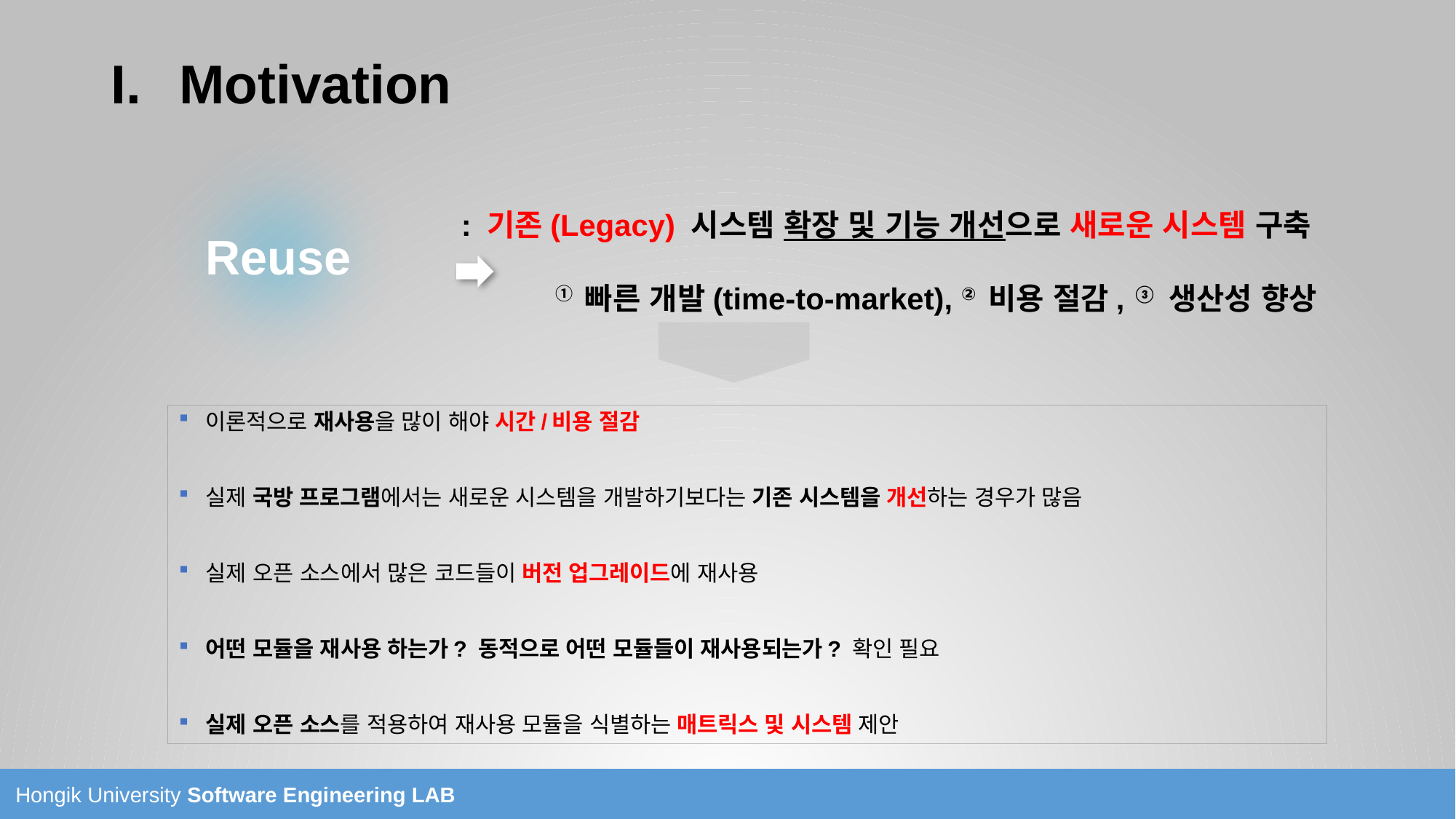

# Motivation
Reuse
: 기존(Legacy) 시스템 확장 및 기능 개선으로 새로운 시스템 구축

           ① 빠른 개발(time-to-market), ② 비용 절감, ③ 생산성 향상

이론적으로 재사용을 많이 해야 시간/비용 절감

실제 국방 프로그램에서는 새로운 시스템을 개발하기보다는 기존 시스템을 개선하는 경우가 많음

실제 오픈 소스에서 많은 코드들이 버전 업그레이드에 재사용

어떤 모듈을 재사용 하는가? 동적으로 어떤 모듈들이 재사용되는가? 확인 필요

실제 오픈 소스를 적용하여 재사용 모듈을 식별하는 매트릭스 및 시스템 제안